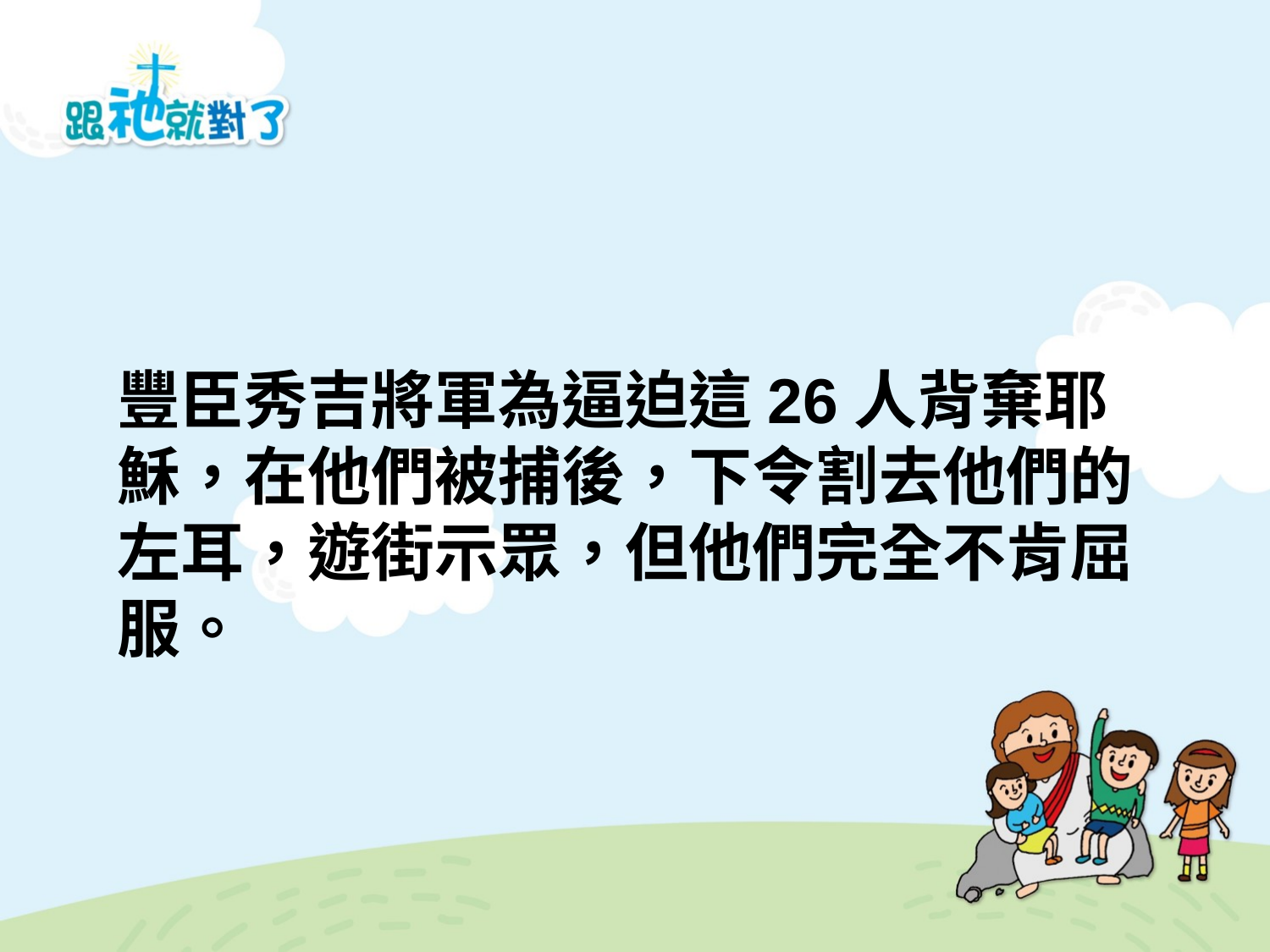

豐臣秀吉將軍為逼迫這26人背棄耶穌，在他們被捕後，下令割去他們的左耳，遊街示眾，但他們完全不肯屈服。